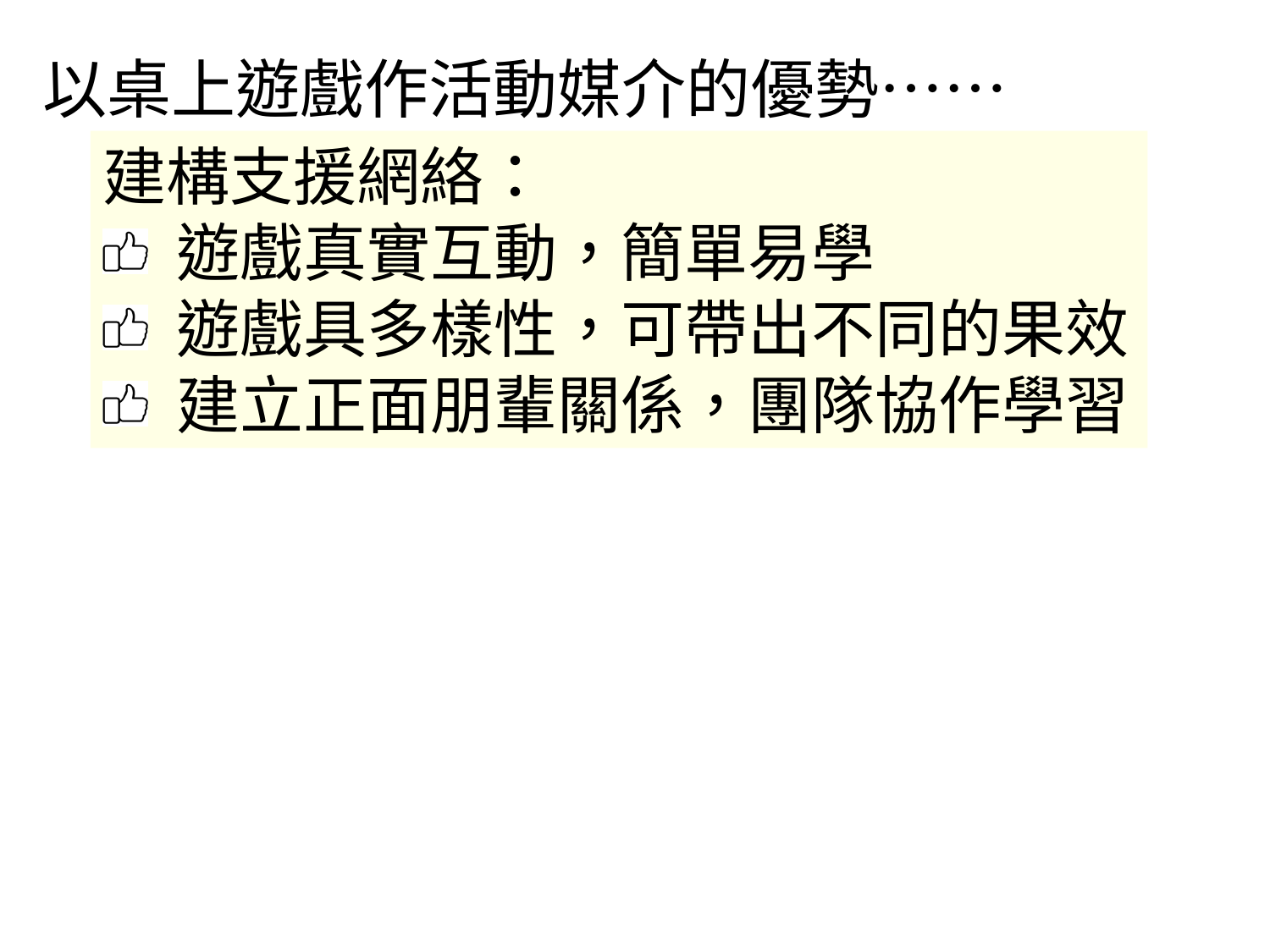

以桌上遊戲作活動媒介的優勢……
建構支援網絡：
 遊戲真實互動，簡單易學
 遊戲具多樣性，可帶出不同的果效
 建立正面朋輩關係，團隊協作學習